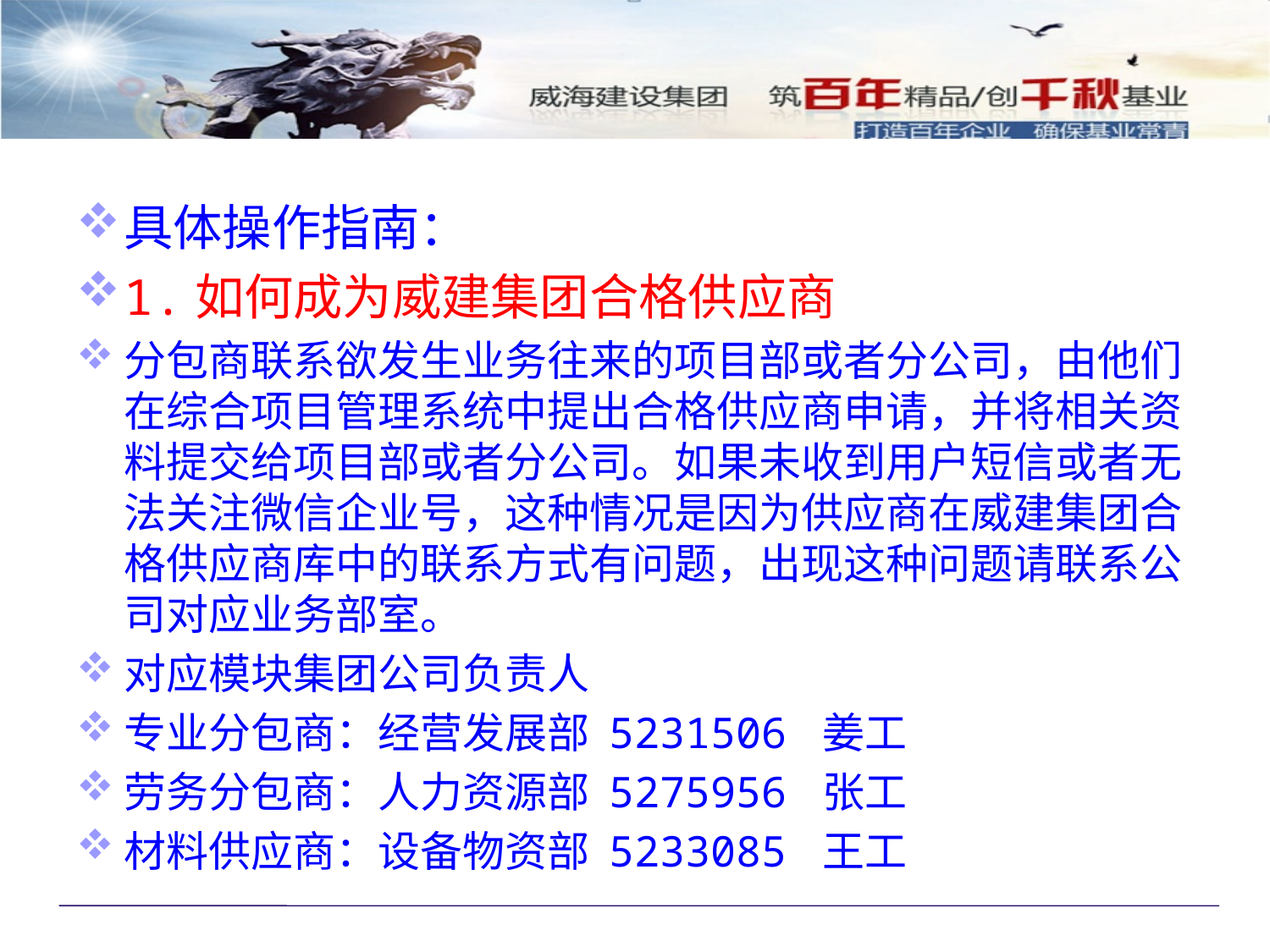

#
具体操作指南：
1.如何成为威建集团合格供应商
分包商联系欲发生业务往来的项目部或者分公司，由他们在综合项目管理系统中提出合格供应商申请，并将相关资料提交给项目部或者分公司。如果未收到用户短信或者无法关注微信企业号，这种情况是因为供应商在威建集团合格供应商库中的联系方式有问题，出现这种问题请联系公司对应业务部室。
对应模块集团公司负责人
专业分包商：经营发展部 5231506 姜工
劳务分包商：人力资源部 5275956 张工
材料供应商：设备物资部 5233085 王工